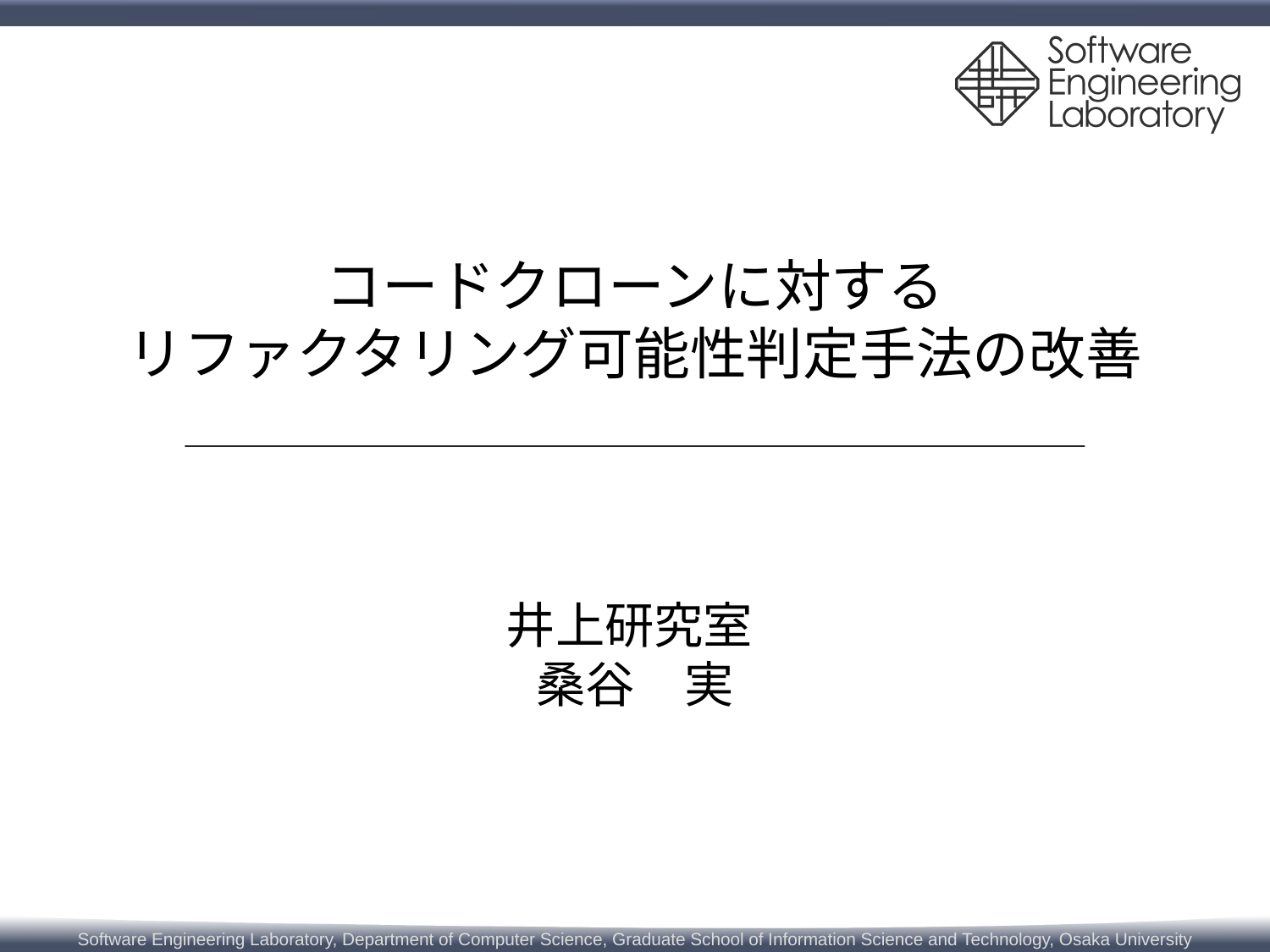

# コードクローンに対する リファクタリング可能性判定手法の改善

井上研究室
桑谷　実